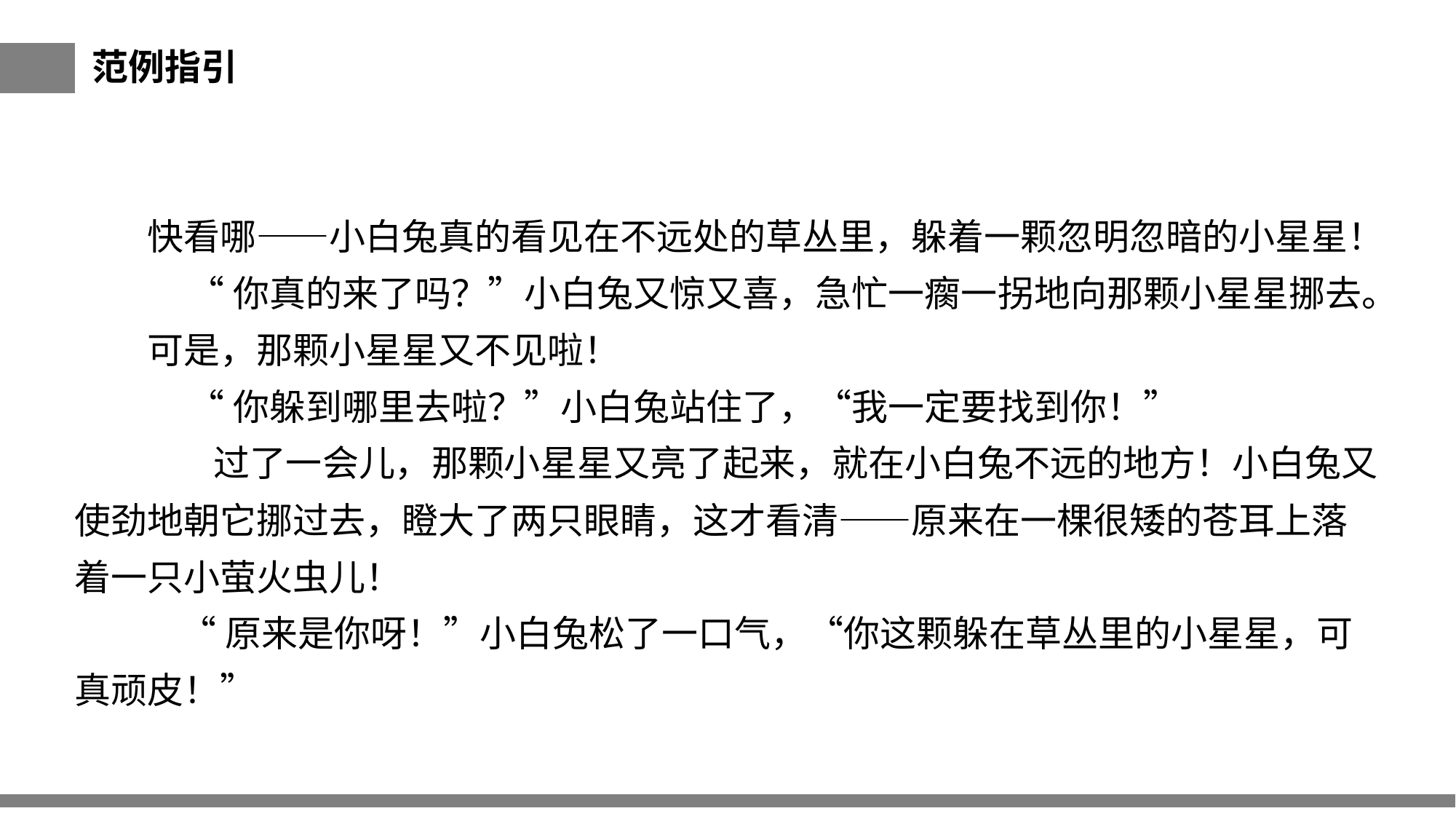

范例指引
快看哪——小白兔真的看见在不远处的草丛里，躲着一颗忽明忽暗的小星星！
     “你真的来了吗？”小白兔又惊又喜，急忙一瘸一拐地向那颗小星星挪去。
可是，那颗小星星又不见啦！
     “你躲到哪里去啦？”小白兔站住了，“我一定要找到你！”
       过了一会儿，那颗小星星又亮了起来，就在小白兔不远的地方！小白兔又使劲地朝它挪过去，瞪大了两只眼睛，这才看清——原来在一棵很矮的苍耳上落着一只小萤火虫儿！
    “原来是你呀！”小白兔松了一口气，“你这颗躲在草丛里的小星星，可真顽皮！”